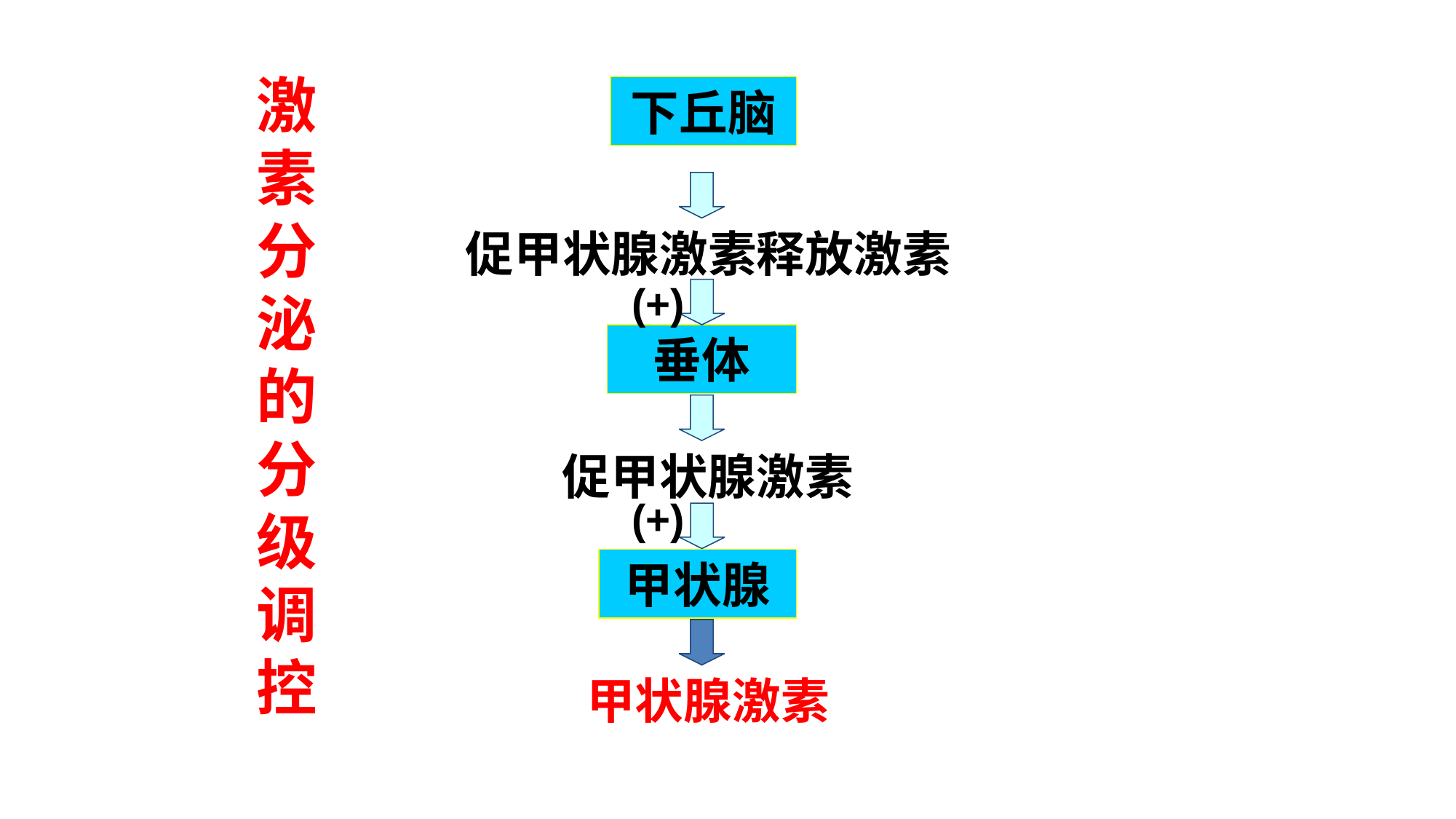

激素分泌的分级调
控

下丘脑

促甲状腺激素释放激素
(+)

垂体

促甲状腺激素
(+)

甲状腺

甲状腺激素